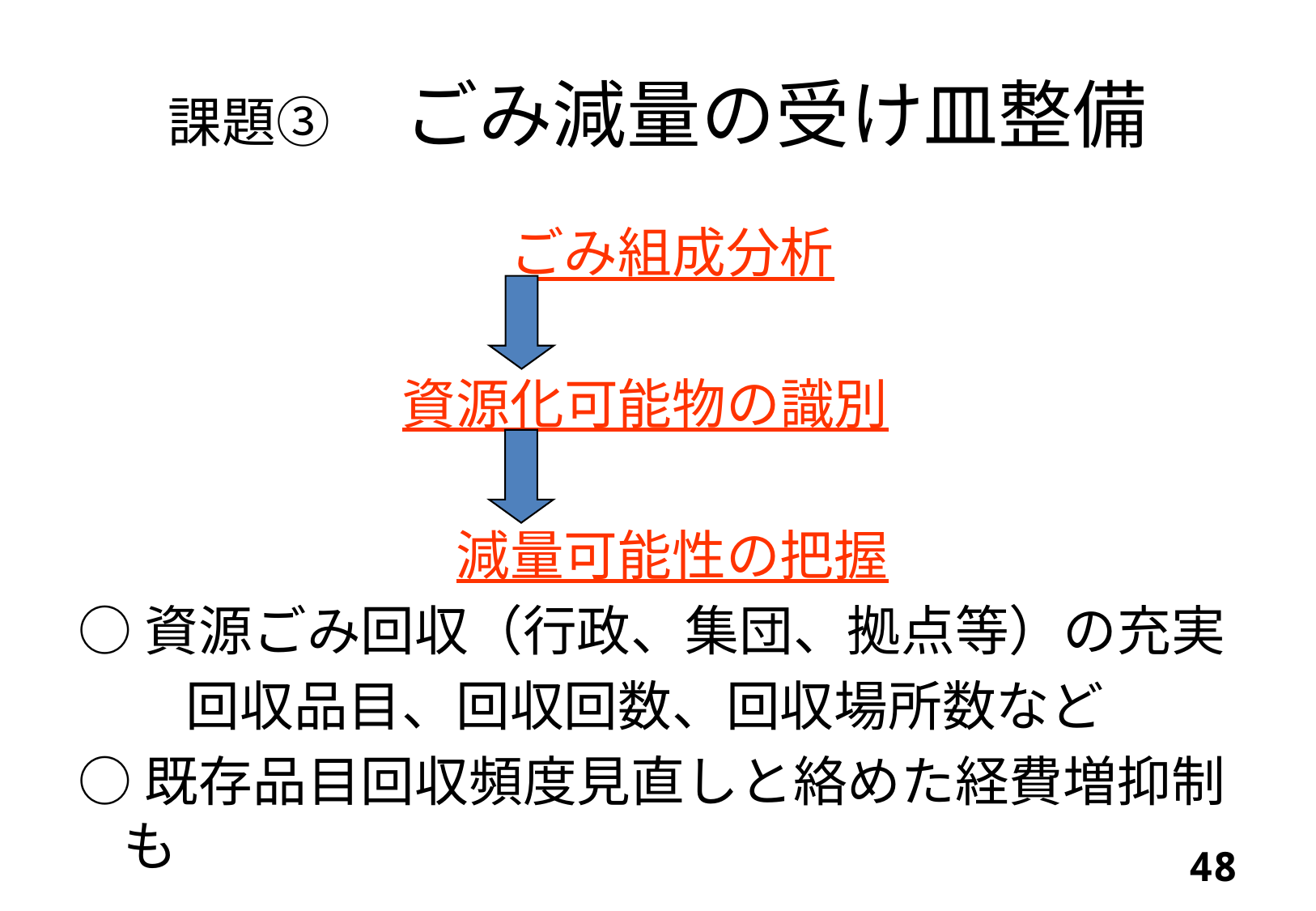

# 課題③　ごみ減量の受け皿整備
　　　　　　　　ごみ組成分析

　　　　　　資源化可能物の識別

　　　　　　　減量可能性の把握
○資源ごみ回収（行政、集団、拠点等）の充実
　　回収品目、回収回数、回収場所数など
○既存品目回収頻度見直しと絡めた経費増抑制も

48